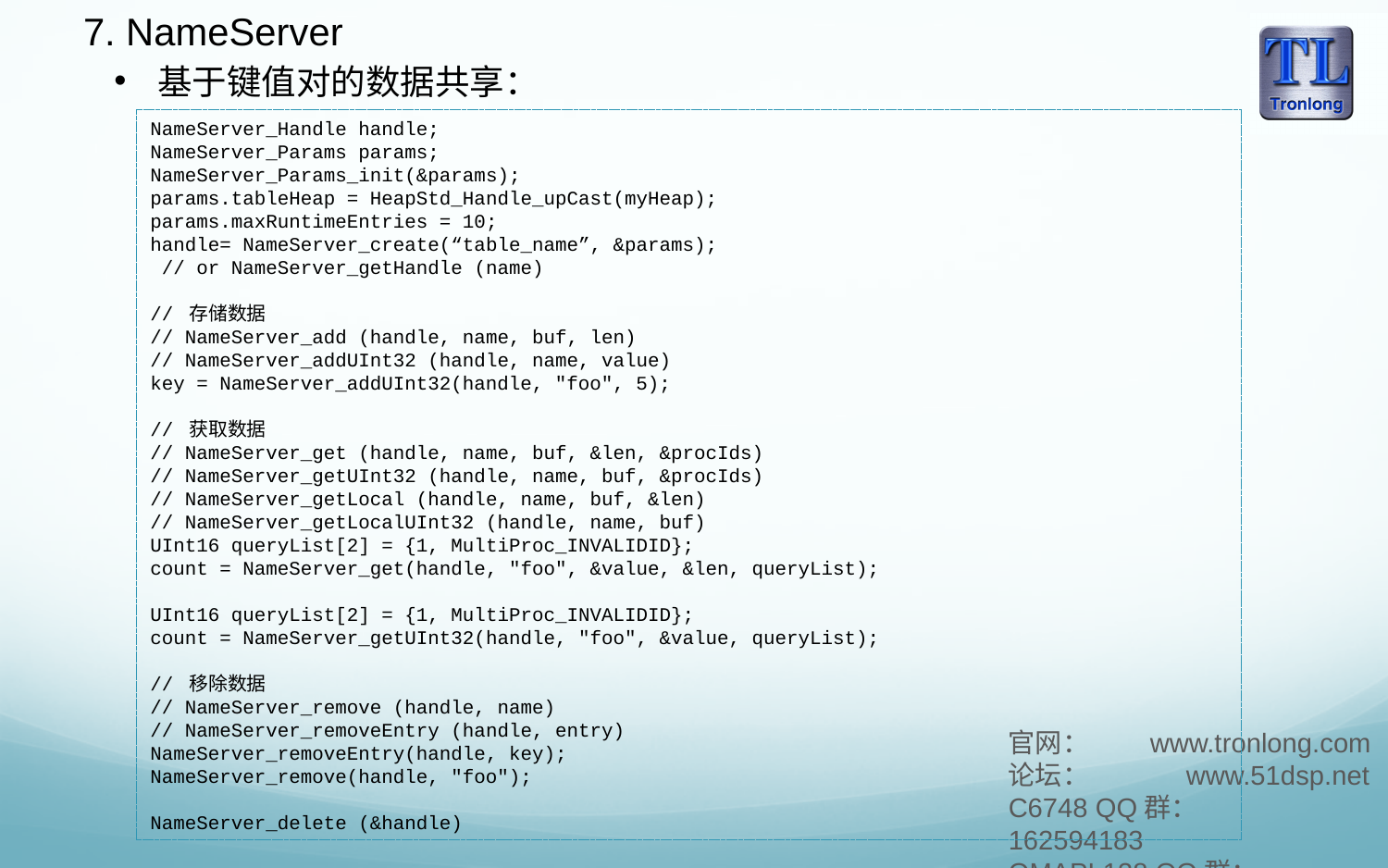

7. NameServer
基于键值对的数据共享：
NameServer_Handle handle;
NameServer_Params params;
NameServer_Params_init(&params);
params.tableHeap = HeapStd_Handle_upCast(myHeap);
params.maxRuntimeEntries = 10;
handle= NameServer_create(“table_name”, &params);
 // or NameServer_getHandle (name)

// 存储数据
// NameServer_add (handle, name, buf, len)
// NameServer_addUInt32 (handle, name, value)
key = NameServer_addUInt32(handle, "foo", 5);

// 获取数据
// NameServer_get (handle, name, buf, &len, &procIds)
// NameServer_getUInt32 (handle, name, buf, &procIds)
// NameServer_getLocal (handle, name, buf, &len)
// NameServer_getLocalUInt32 (handle, name, buf)
UInt16 queryList[2] = {1, MultiProc_INVALIDID};
count = NameServer_get(handle, "foo", &value, &len, queryList);

UInt16 queryList[2] = {1, MultiProc_INVALIDID};
count = NameServer_getUInt32(handle, "foo", &value, queryList);

// 移除数据
// NameServer_remove (handle, name)
// NameServer_removeEntry (handle, entry)
NameServer_removeEntry(handle, key);
NameServer_remove(handle, "foo");

NameServer_delete (&handle)